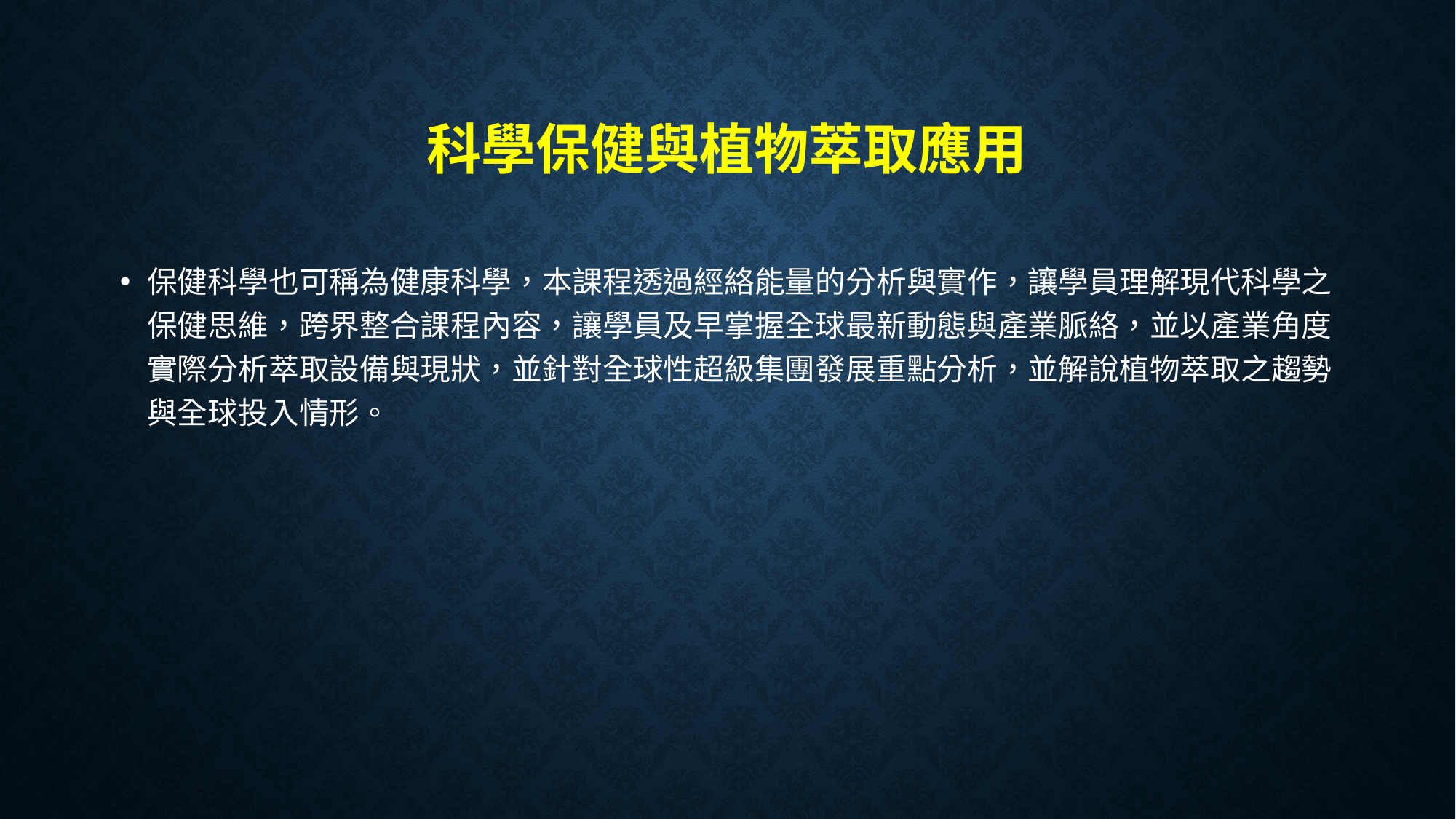

# 科學保健與植物萃取應用
保健科學也可稱為健康科學，本課程透過經絡能量的分析與實作，讓學員理解現代科學之保健思維，跨界整合課程內容，讓學員及早掌握全球最新動態與產業脈絡，並以產業角度實際分析萃取設備與現狀，並針對全球性超級集團發展重點分析，並解說植物萃取之趨勢與全球投入情形。